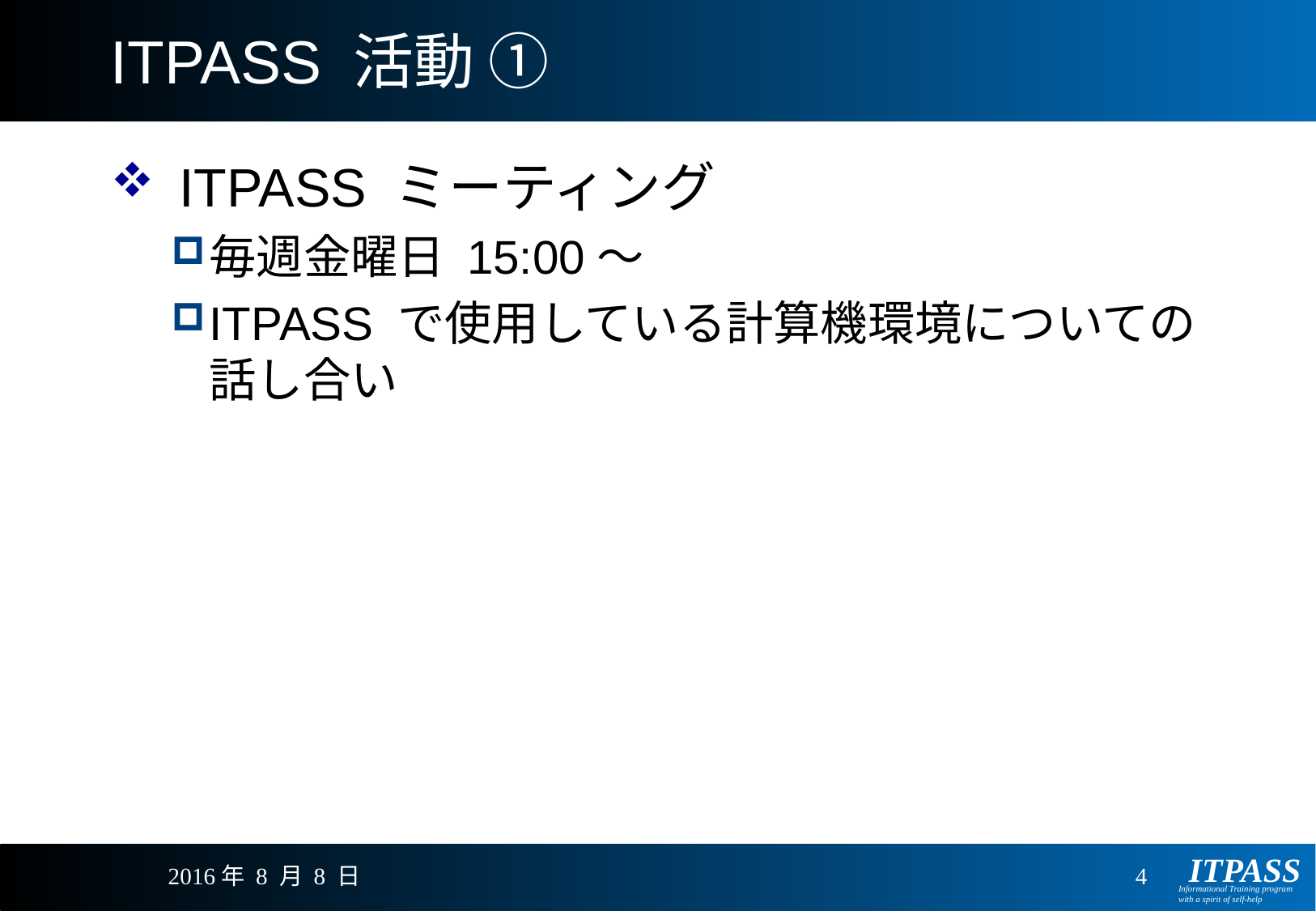

# ITPASS 活動 ①
ITPASS ミーティング
毎週金曜日 15:00〜
ITPASS で使用している計算機環境についての話し合い
2016年 8 月 8 日

4